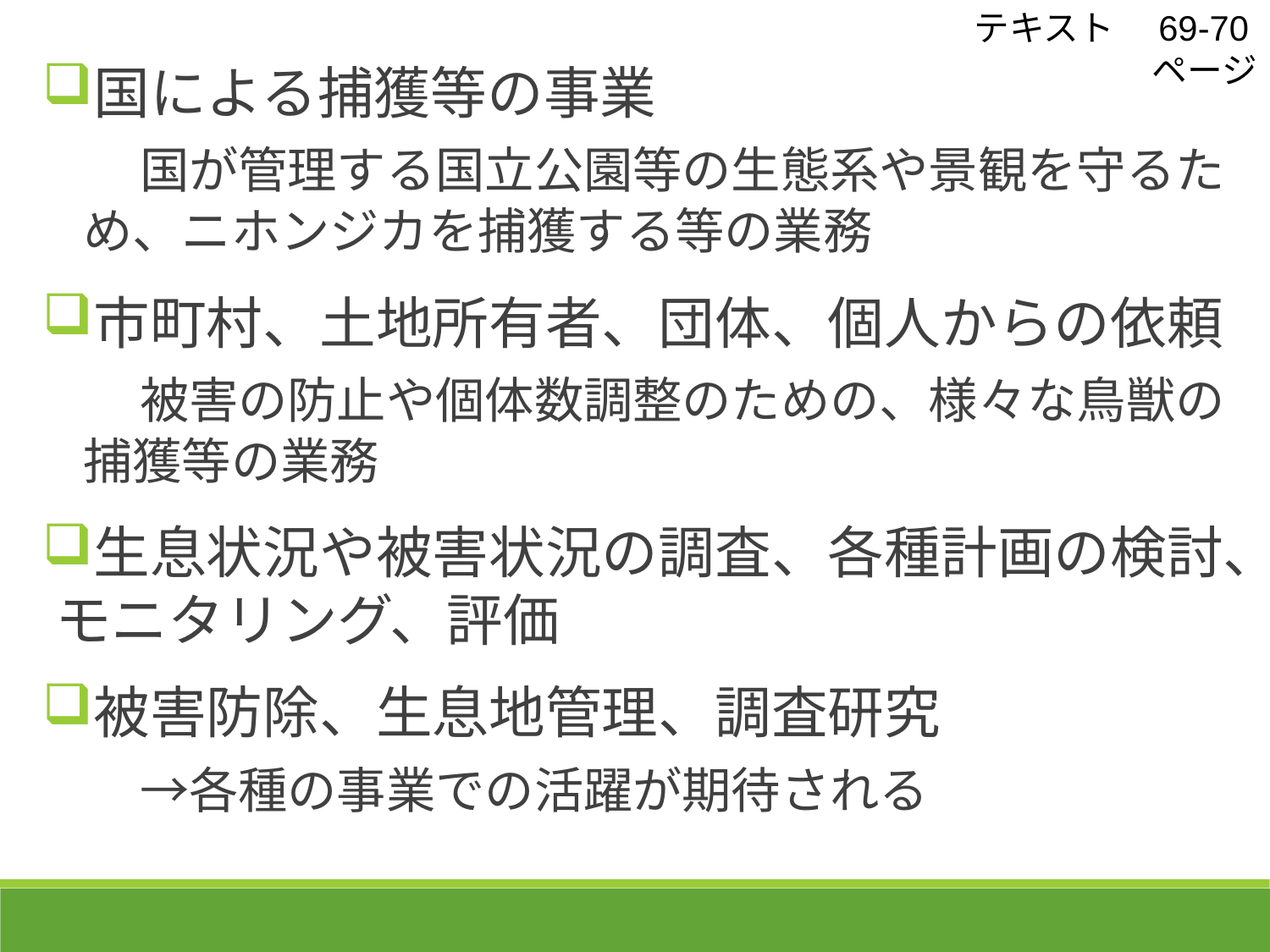

テキスト　69-70ページ
国による捕獲等の事業
　国が管理する国立公園等の生態系や景観を守るため、ニホンジカを捕獲する等の業務
市町村、土地所有者、団体、個人からの依頼
　被害の防止や個体数調整のための、様々な鳥獣の捕獲等の業務
生息状況や被害状況の調査、各種計画の検討、モニタリング、評価
被害防除、生息地管理、調査研究
　→各種の事業での活躍が期待される